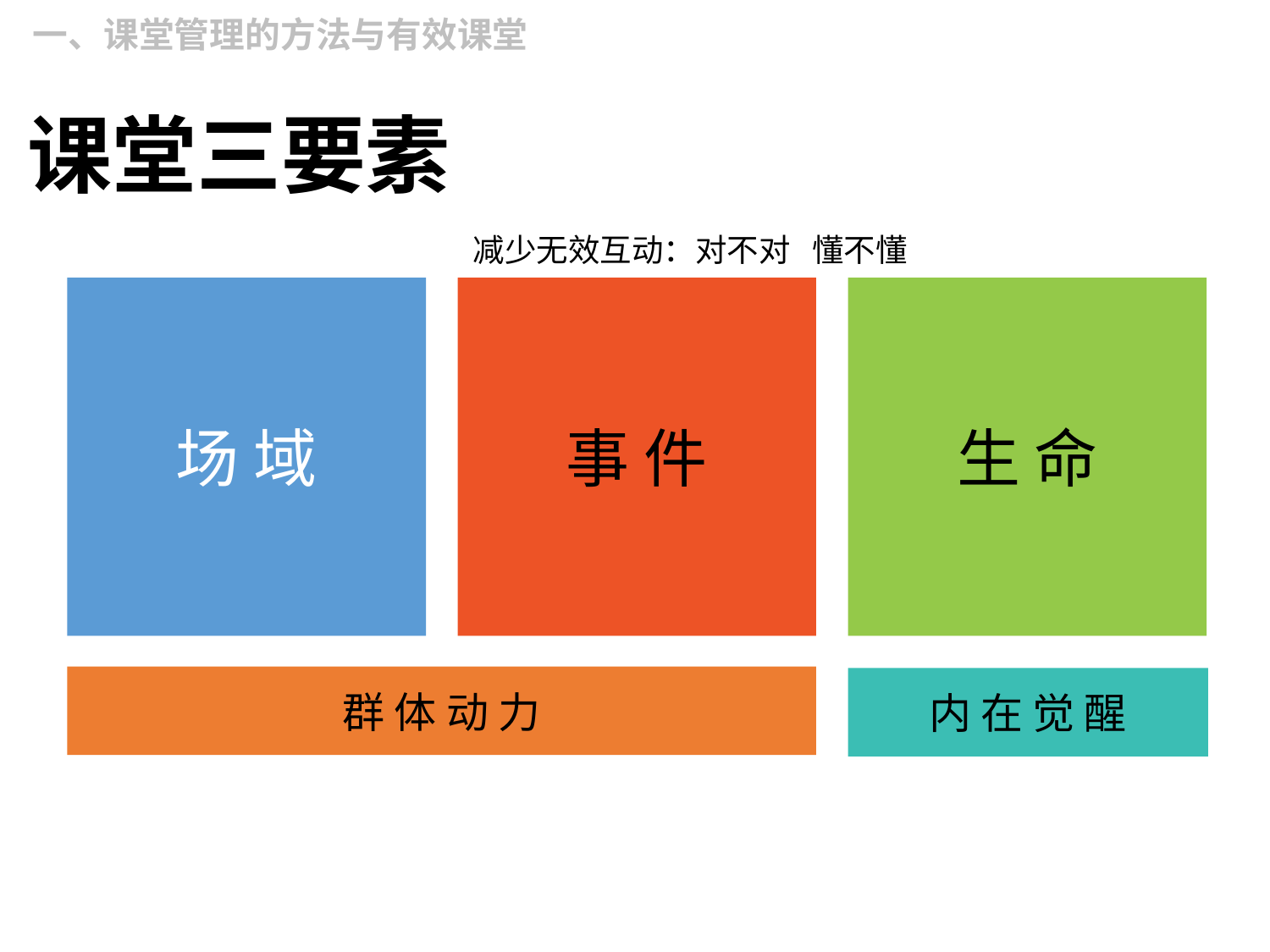

一、课堂管理的方法与有效课堂
# 课堂三要素
减少无效互动：对不对   懂不懂
场 域
事 件
生 命
群 体 动 力
内 在 觉 醒